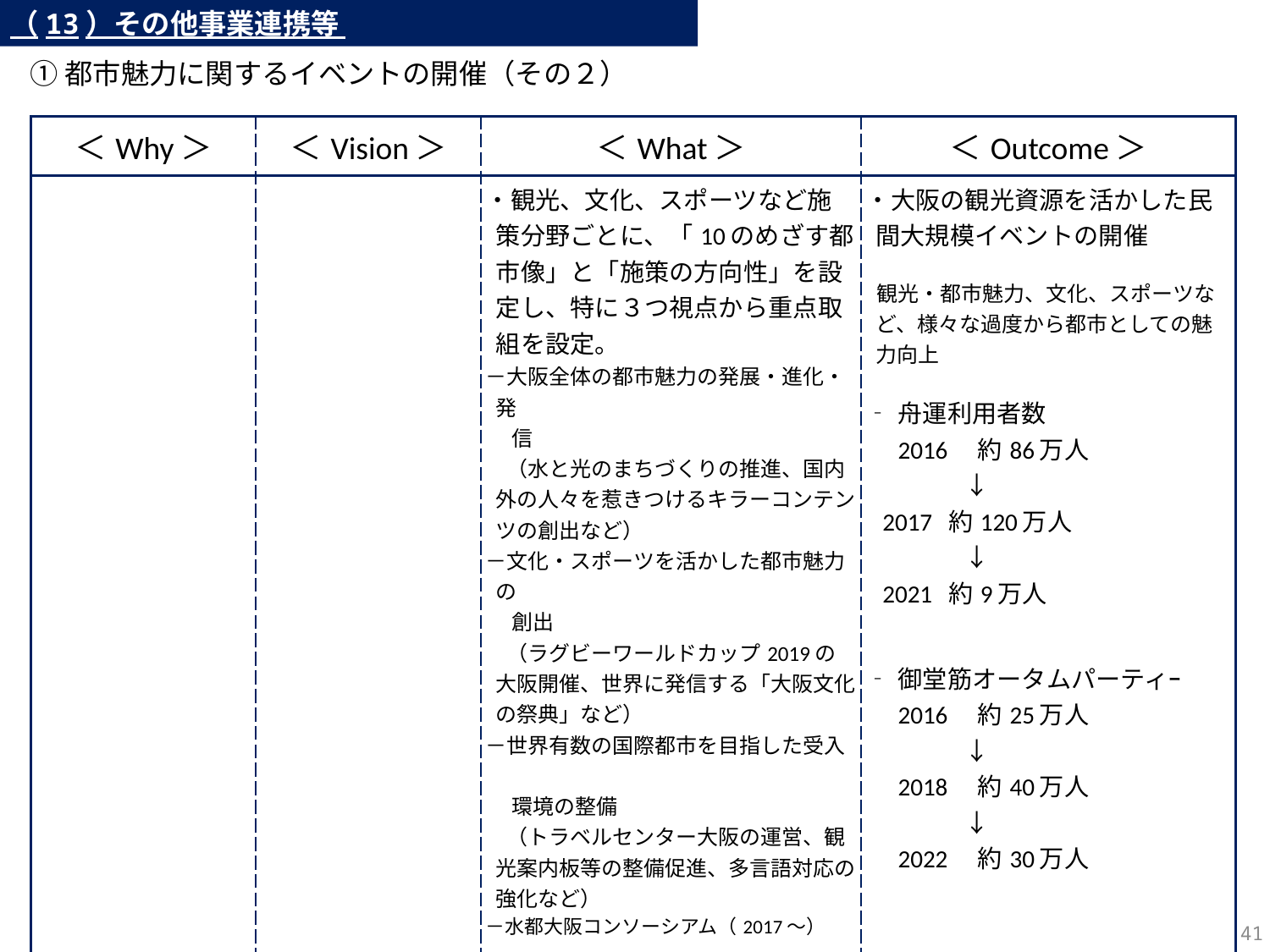

（13）その他事業連携等
①都市魅力に関するイベントの開催（その２）
| ＜Why＞ | ＜Vision＞ | ＜What＞ | ＜Outcome＞ |
| --- | --- | --- | --- |
|  |  | ・観光、文化、スポーツなど施策分野ごとに、「10のめざす都市像」と「施策の方向性」を設定し、特に３つ視点から重点取組を設定。 －大阪全体の都市魅力の発展・進化・ 発　 　 信 　（水と光のまちづくりの推進、国内外の人々を惹きつけるキラーコンテンツの創出など） －文化・スポーツを活かした都市魅力の 　 創出 　（ラグビーワールドカップ2019の大阪開催、世界に発信する「大阪文化の祭典」など） －世界有数の国際都市を目指した受入　 　 環境の整備 　（トラベルセンター大阪の運営、観光案内板等の整備促進、多言語対応の強化など） －水都大阪コンソーシアム（2017～） ・府市連携イベント －水都大阪フェス 【民間とも連携での開催】 ・これまでの取組等を踏まえ、「大阪都市魅力創造戦略2025」を策定。（2021年３月） | ・大阪の観光資源を活かした民間大規模イベントの開催 観光・都市魅力、文化、スポーツなど、様々な過度から都市としての魅力向上 ‐舟運利用者数 　2016　約86万人 　　　　↓ 2017 約120万人 　　　　↓ 2021 約9万人 ‐御堂筋オータムパーティｰ 　2016　約25万人 　　　　↓ 　2018　約40万人 　　　　↓ 　2022　約30万人 |
41